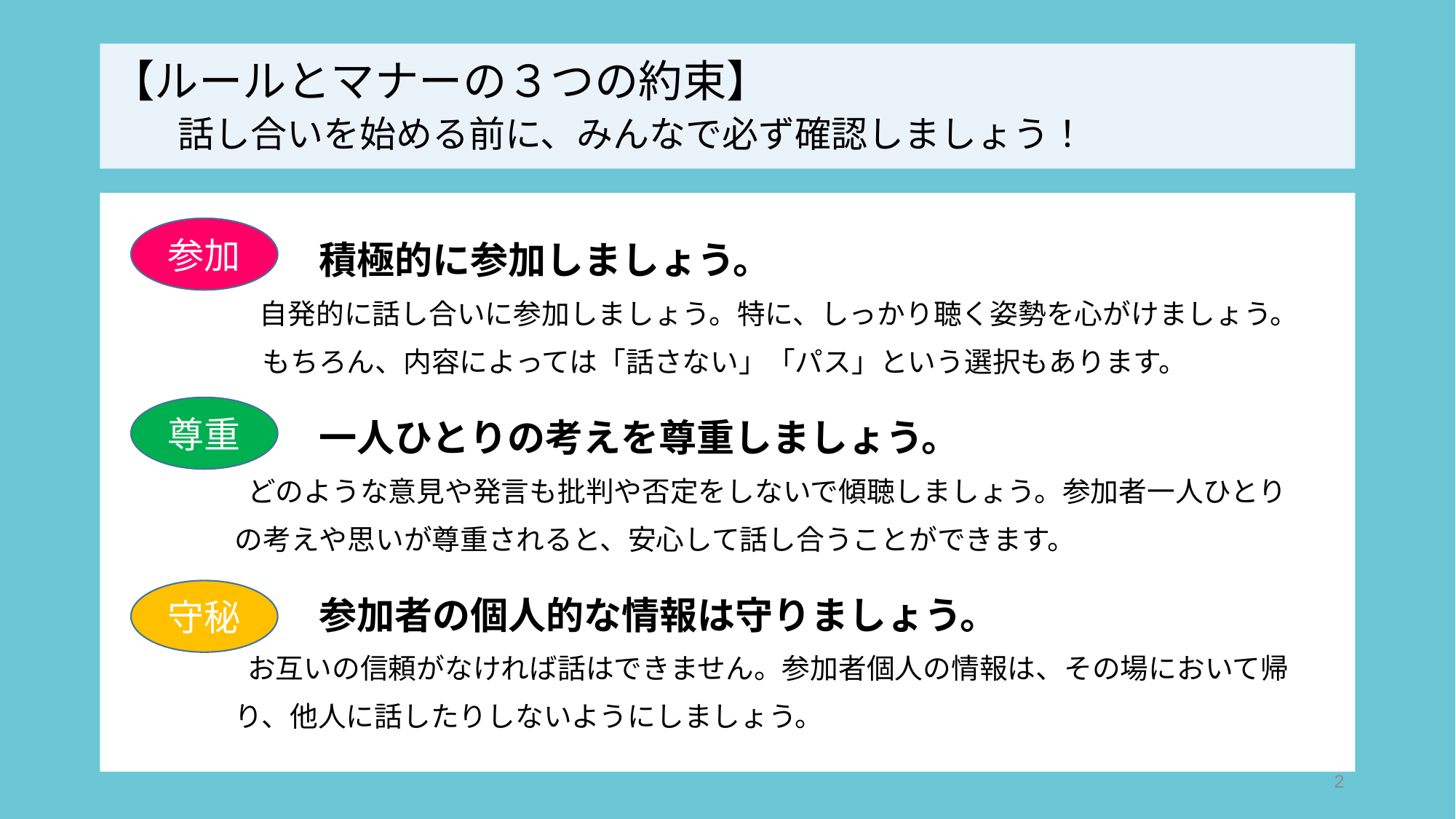

# 【ルールとマナーの３つの約束】 　話し合いを始める前に、みんなで必ず確認しましょう！
　　　　　 積極的に参加しましょう。
　  　　　  自発的に話し合いに参加しましょう。特に、しっかり聴く姿勢を心がけましょう。
　　　　　もちろん、内容によっては「話さない」「パス」という選択もあります。

　　　　　 一人ひとりの考えを尊重しましょう。
     　　　 どのような意見や発言も批判や否定をしないで傾聴しましょう。参加者一人ひとり
    　　　の考えや思いが尊重されると、安心して話し合うことができます。

　　　　　　　参加者の個人的な情報は守りましょう。
     　　　 お互いの信頼がなければ話はできません。参加者個人の情報は、その場において帰
    　　　り、他人に話したりしないようにしましょう。
参加
尊重
守秘
2